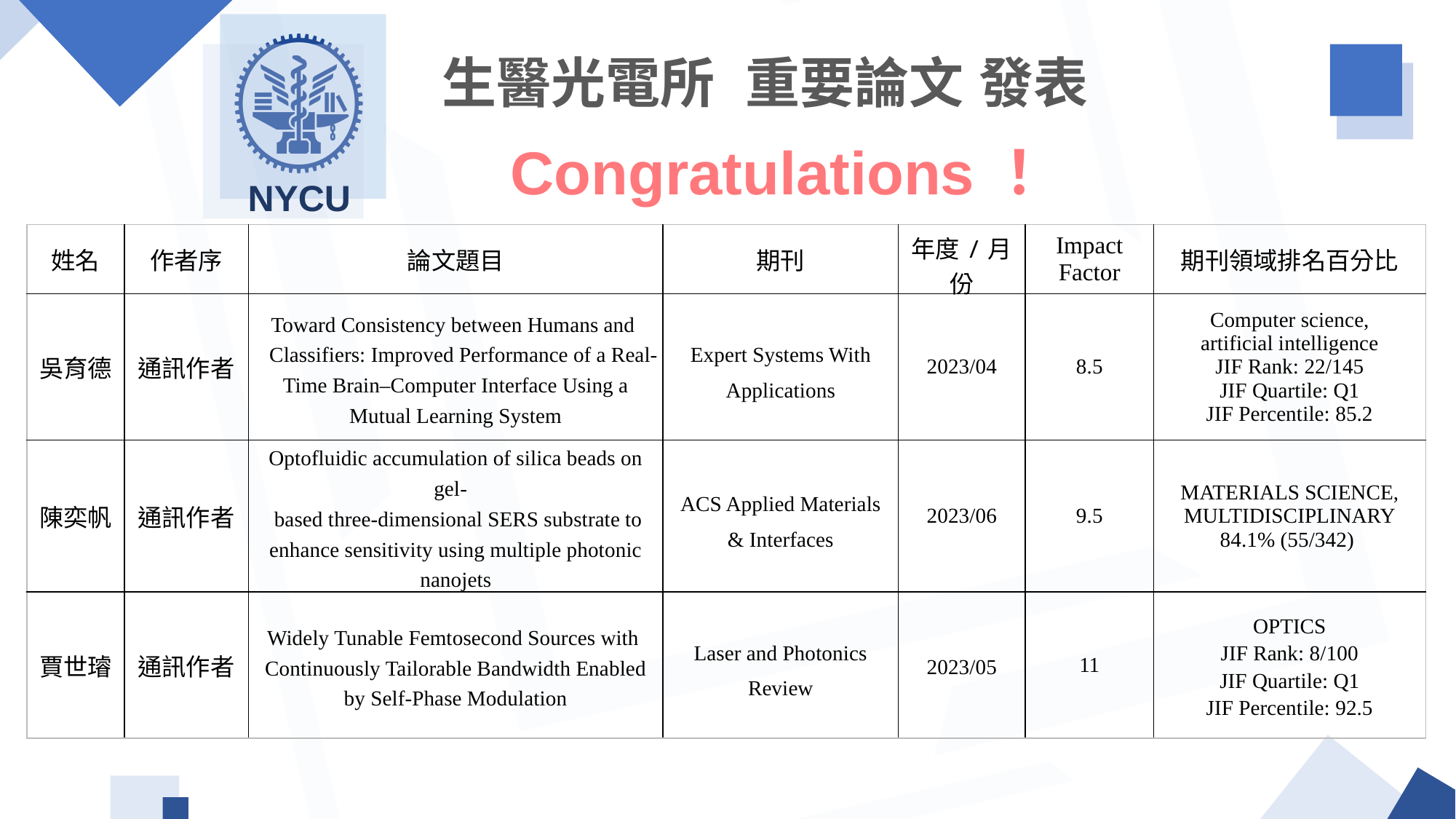

NYCU

生醫光電所  重要論文 發表

Congratulations！
| 姓名 | 作者序 | 論文題目 | 期刊 | 年度/月份 | Impact Factor | 期刊領域排名百分比 |
| --- | --- | --- | --- | --- | --- | --- |
| 吳育德 | 通訊作者 | Toward Consistency between Humans and Classifiers: Improved Performance of a Real-Time Brain–Computer Interface Using a Mutual Learning System | Expert Systems With Applications | 2023/04 | 8.5 | Computer science, artificial intelligence JIF Rank: 22/145 JIF Quartile: Q1 JIF Percentile: 85.2 |
| 陳奕帆 | 通訊作者 | Optofluidic accumulation of silica beads on gel- based three-dimensional SERS substrate to enhance sensitivity using multiple photonic nanojets | ACS Applied Materials & Interfaces | 2023/06 | 9.5 | MATERIALS SCIENCE, MULTIDISCIPLINARY 84.1% (55/342) |
| 賈世璿 | 通訊作者 | Widely Tunable Femtosecond Sources with Continuously Tailorable Bandwidth Enabled by Self-Phase Modulation | Laser and Photonics Review | 2023/05 | 11 | OPTICS JIF Rank: 8/100 JIF Quartile: Q1 JIF Percentile: 92.5 |